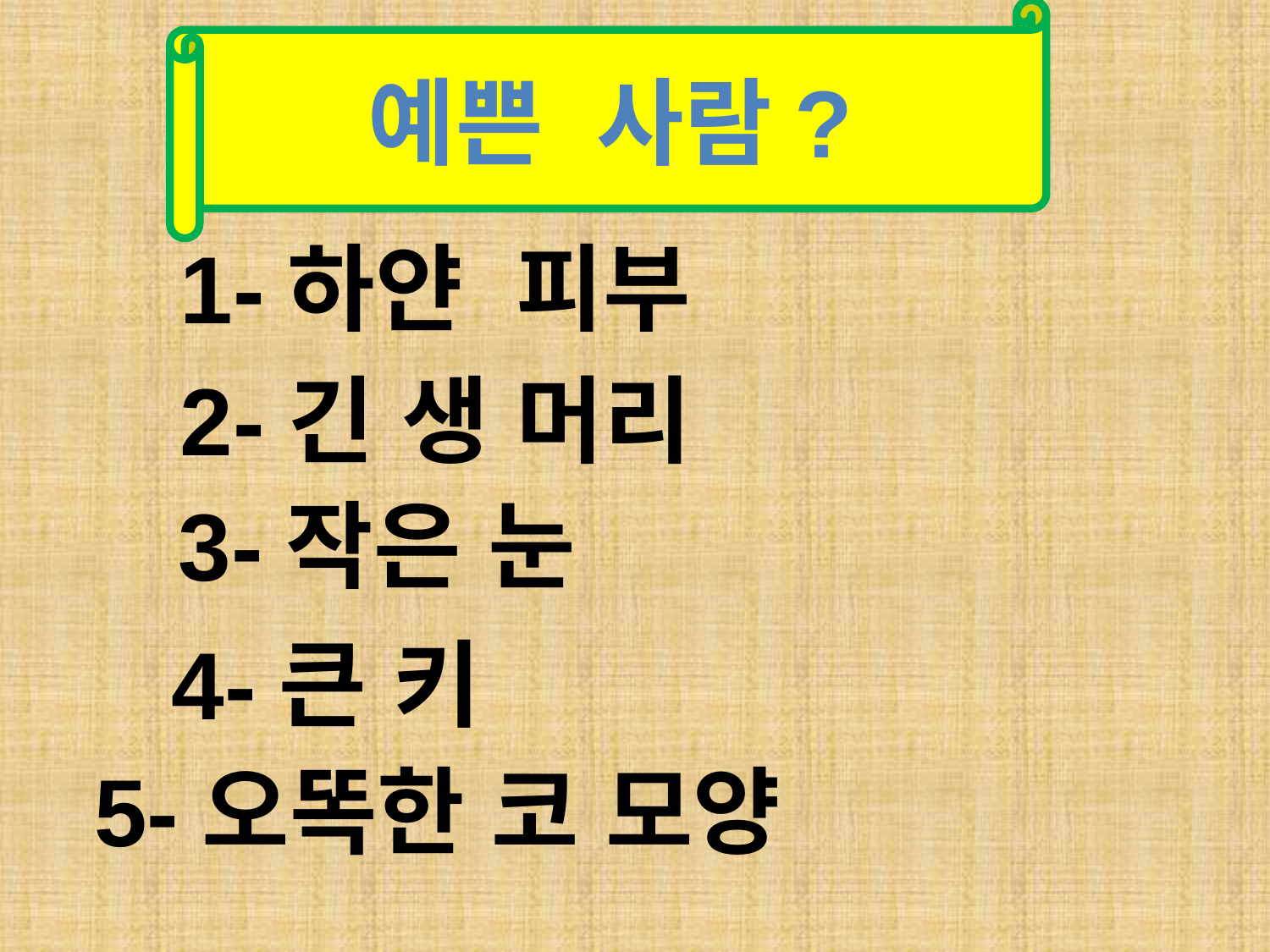

예쁜  사람?
1-하얀  피부
2-긴 생 머리
3-작은 눈
4-큰 키
5-오똑한 코 모양